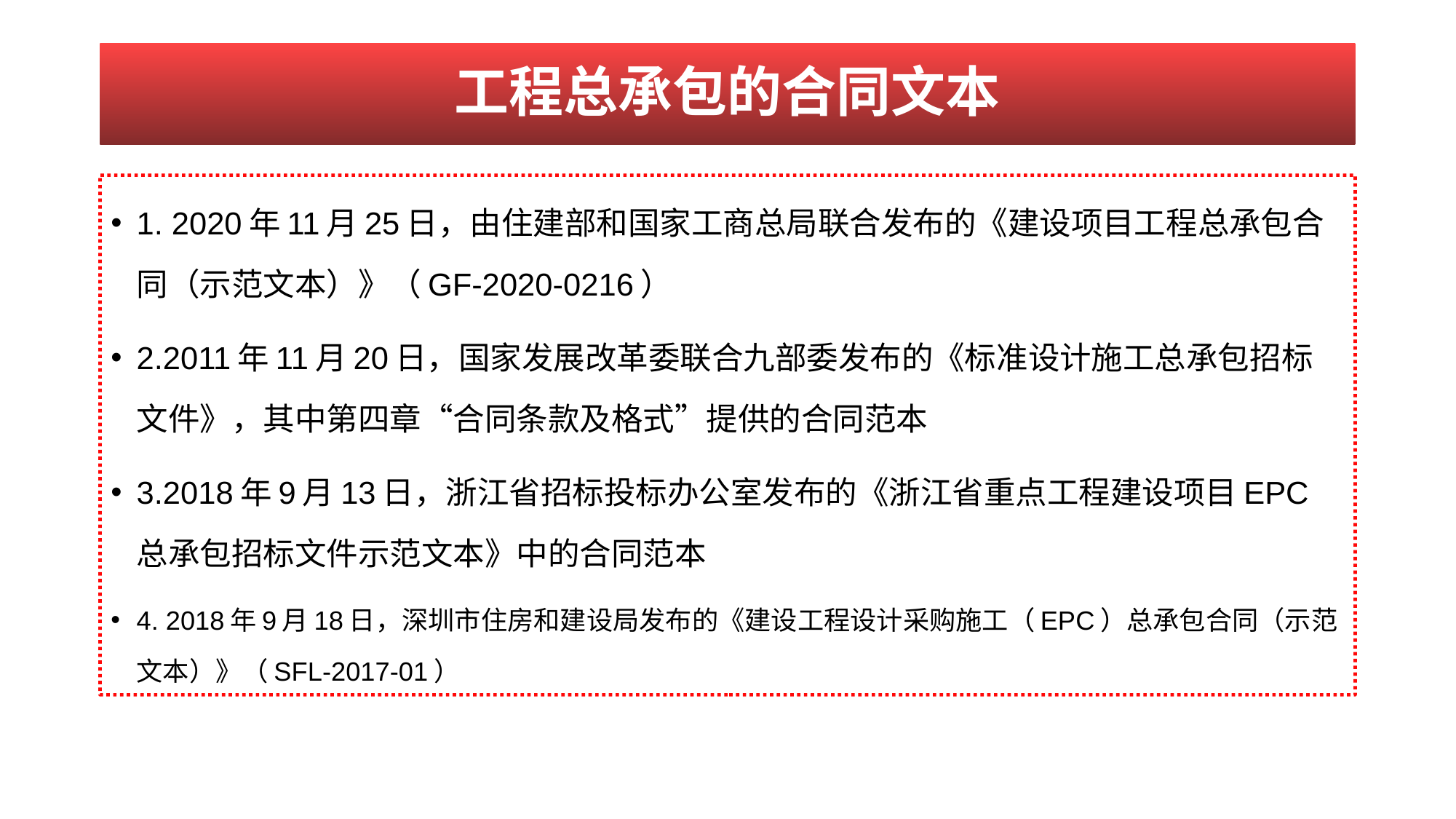

# 工程总承包的合同文本
1. 2020年11月25日，由住建部和国家工商总局联合发布的《建设项目工程总承包合同（示范文本）》（GF-2020-0216）
2.2011年11月20日，国家发展改革委联合九部委发布的《标准设计施工总承包招标文件》，其中第四章“合同条款及格式”提供的合同范本
3.2018年9月13日，浙江省招标投标办公室发布的《浙江省重点工程建设项目EPC 总承包招标文件示范文本》中的合同范本
4. 2018年9月18日，深圳市住房和建设局发布的《建设工程设计采购施工（EPC）总承包合同（示范文本）》（SFL-2017-01）